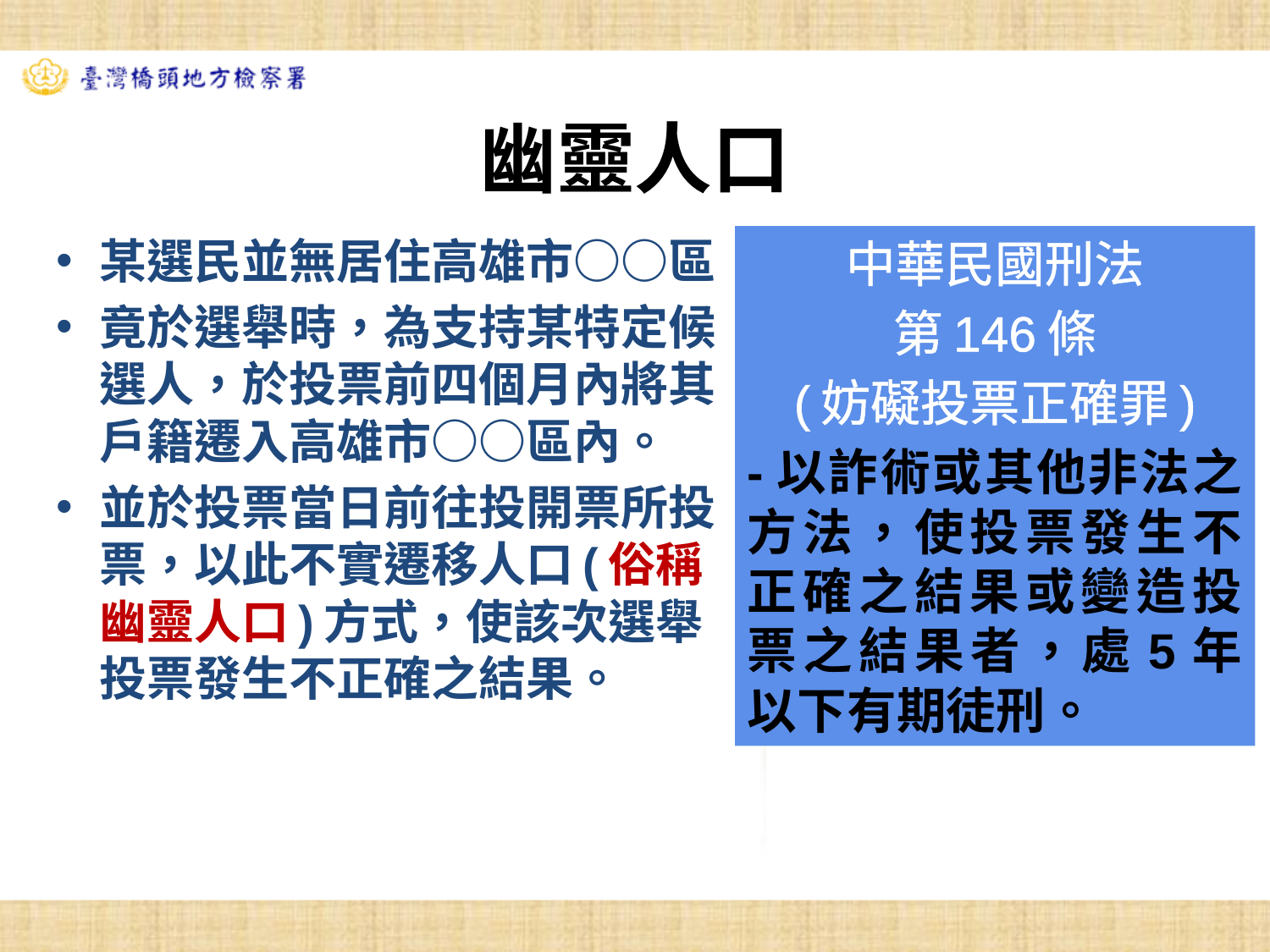

# 幽靈人口
某選民並無居住高雄市○○區
竟於選舉時，為支持某特定候選人，於投票前四個月內將其戶籍遷入高雄市○○區內。
並於投票當日前往投開票所投票，以此不實遷移人口(俗稱幽靈人口)方式，使該次選舉投票發生不正確之結果。

中華民國刑法
第146條
(妨礙投票正確罪)
-以詐術或其他非法之方法，使投票發生不正確之結果或變造投票之結果者，處5年以下有期徒刑。